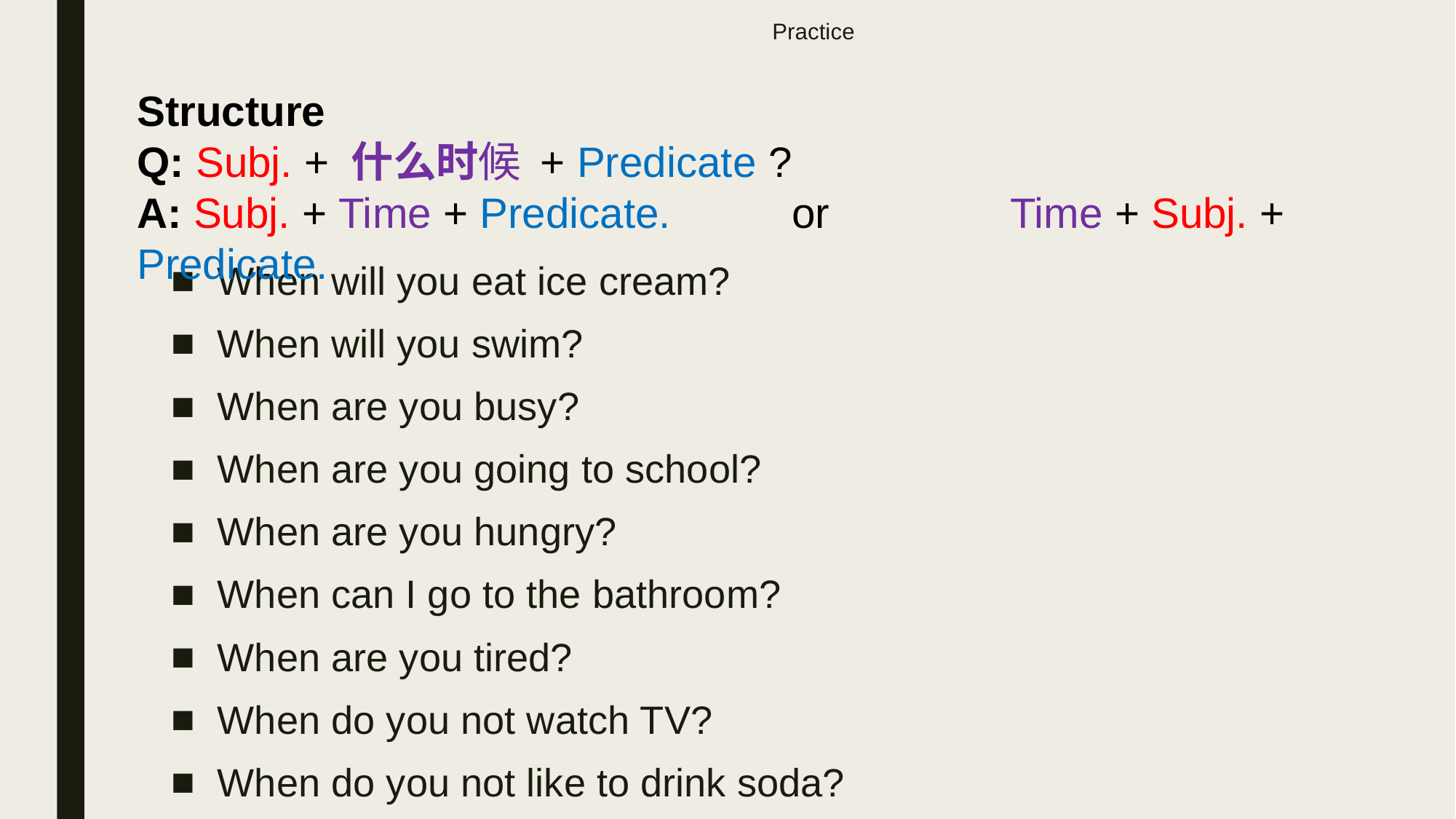

# Practice
Structure
Q: Subj. + 什么时候 + Predicate ?
A: Subj. + Time + Predicate. 	or 		Time + Subj. + Predicate.
When will you eat ice cream?
When will you swim?
When are you busy?
When are you going to school?
When are you hungry?
When can I go to the bathroom?
When are you tired?
When do you not watch TV?
When do you not like to drink soda?